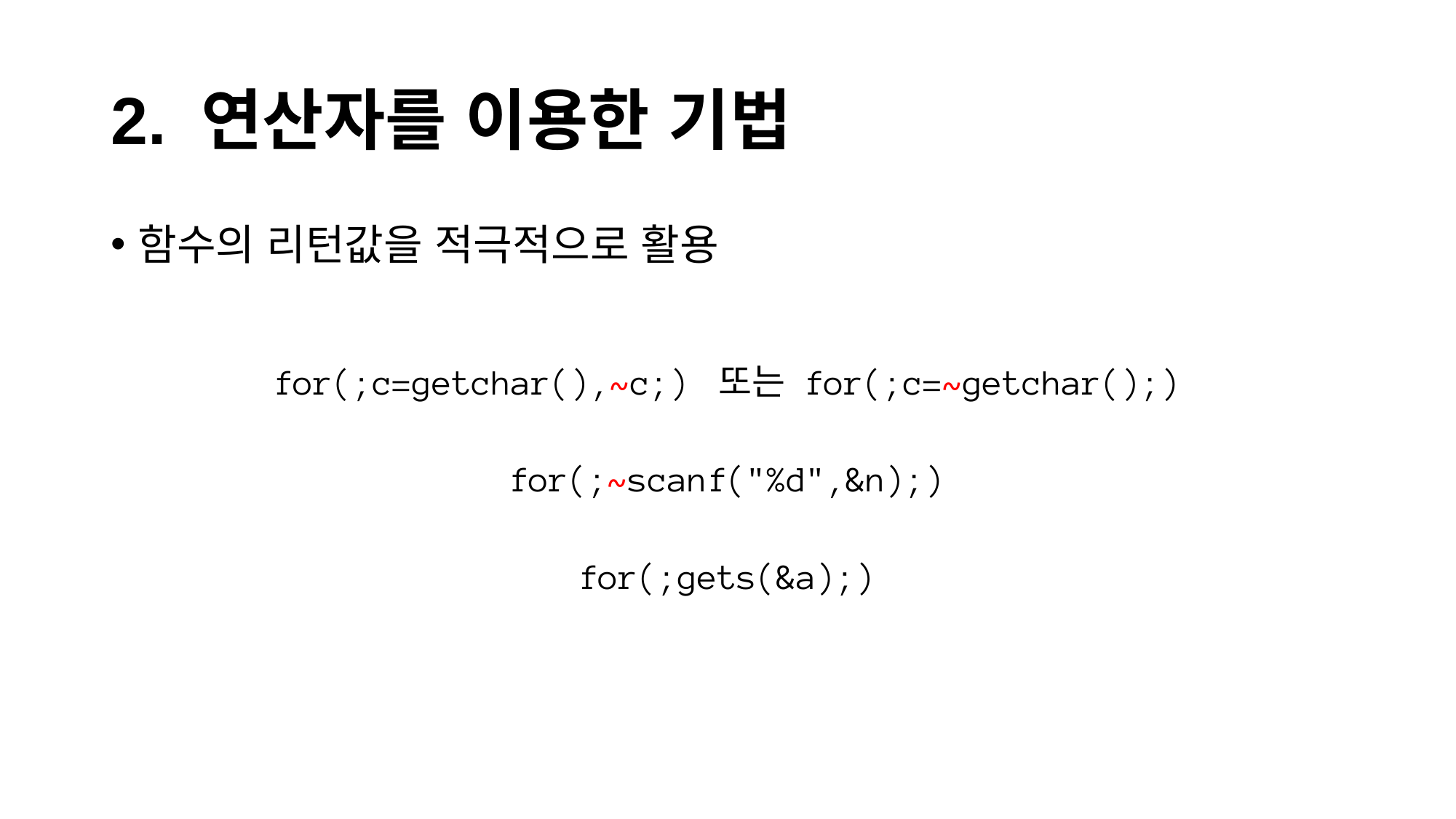

# 2. 연산자를 이용한 기법
함수의 리턴값을 적극적으로 활용
for(;c=getchar(),~c;) 또는 for(;c=~getchar();)
for(;~scanf("%d",&n);)
for(;gets(&a);)